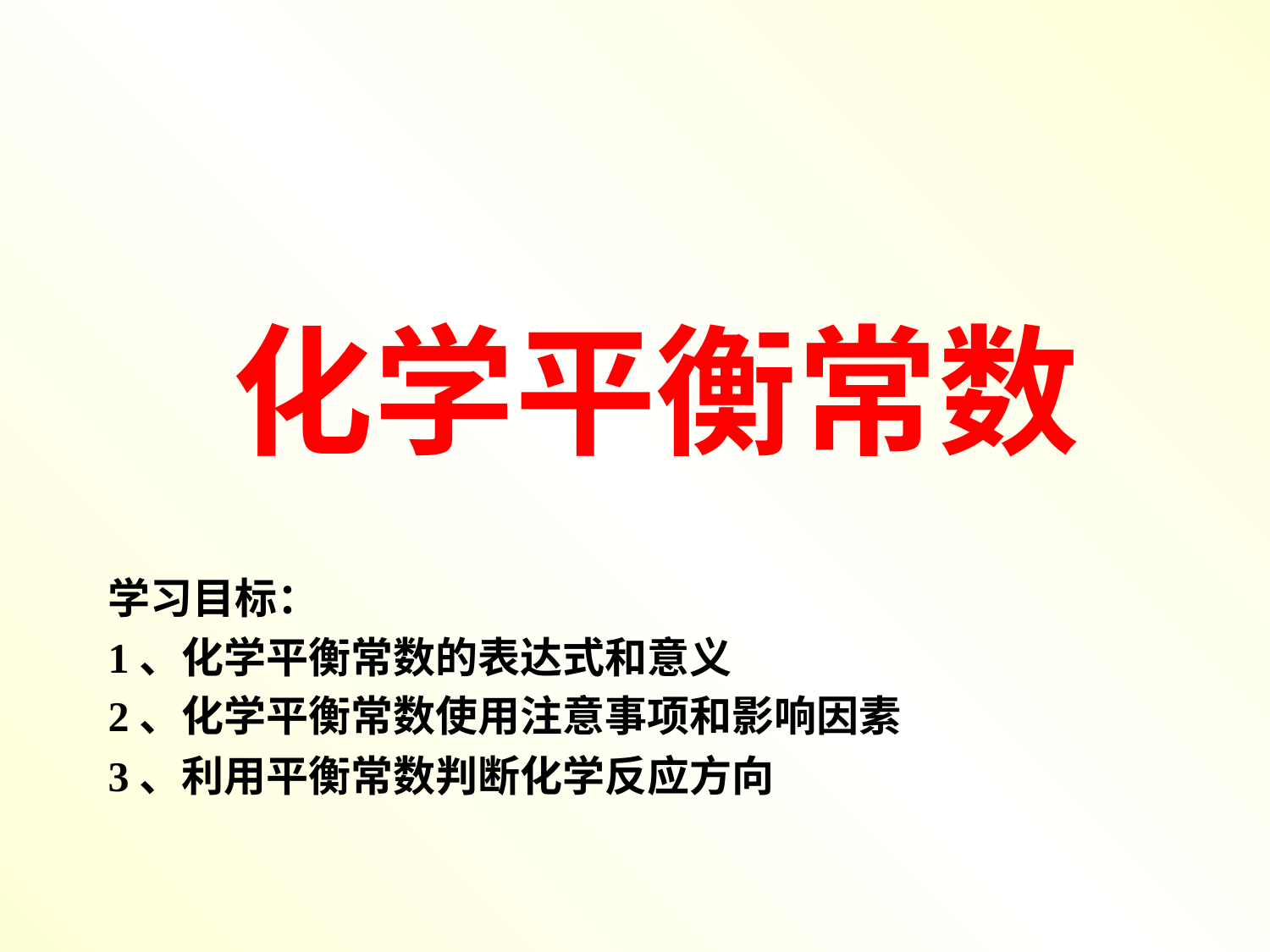

化学平衡常数
学习目标：
1、化学平衡常数的表达式和意义
2、化学平衡常数使用注意事项和影响因素
3、利用平衡常数判断化学反应方向